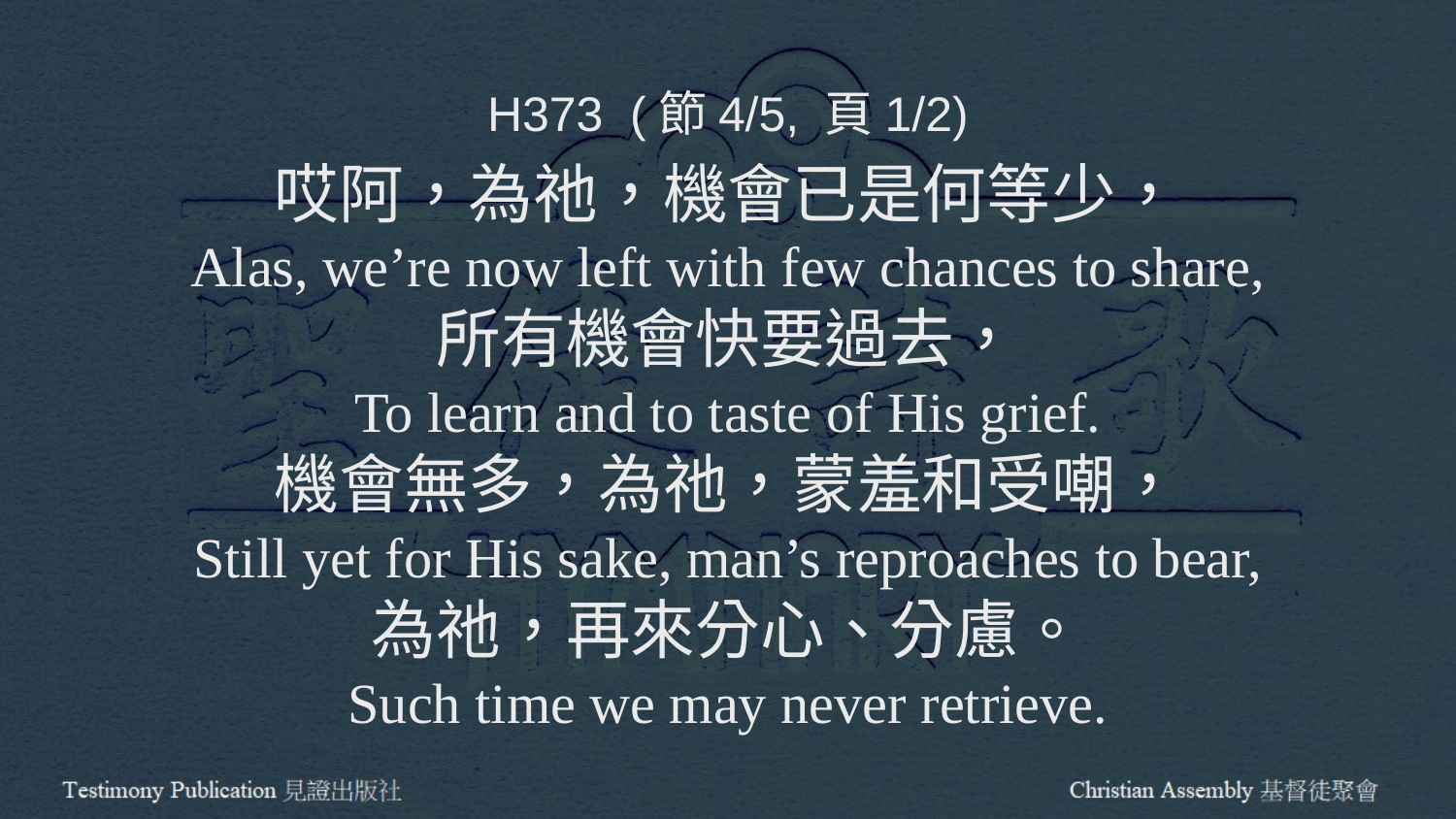

H373  (節4/5, 頁1/2)
哎阿，為祂，機會已是何等少，
Alas, we’re now left with few chances to share,
所有機會快要過去，
To learn and to taste of His grief.
機會無多，為祂，蒙羞和受嘲，
Still yet for His sake, man’s reproaches to bear,
為祂，再來分心、分慮。
Such time we may never retrieve.